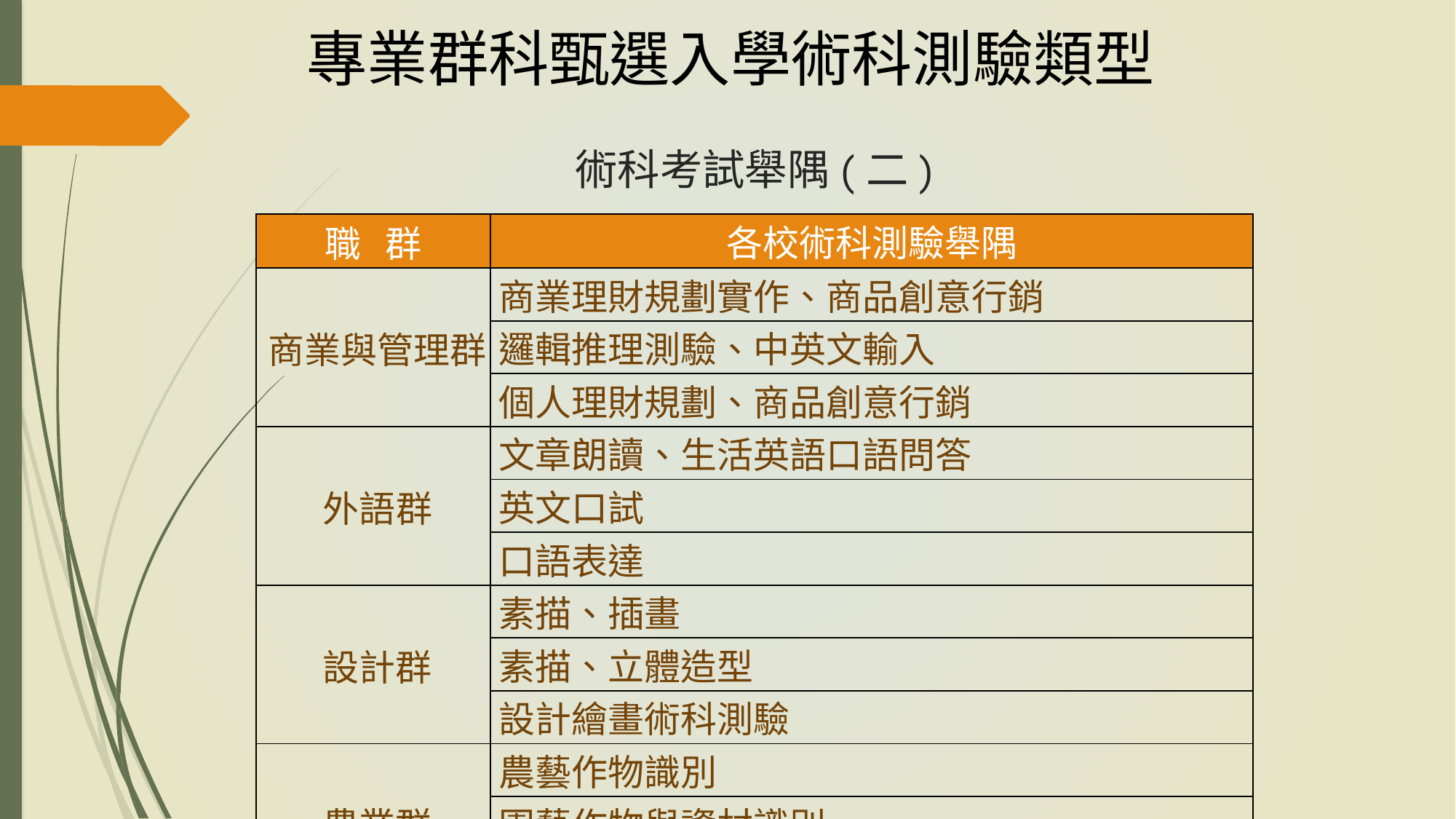

專業群科甄選入學術科測驗類型
# 術科考試舉隅(二)
| 職 群 | 各校術科測驗舉隅 |
| --- | --- |
| 商業與管理群 | 商業理財規劃實作、商品創意行銷 |
|  | 邏輯推理測驗、中英文輸入 |
|  | 個人理財規劃、商品創意行銷 |
| 外語群 | 文章朗讀、生活英語口語問答 |
|  | 英文口試 |
|  | 口語表達 |
| 設計群 | 素描、插畫 |
|  | 素描、立體造型 |
|  | 設計繪畫術科測驗 |
| 農業群 | 農藝作物識別 |
|  | 園藝作物與資材識別 |
|  | 經濟動物與寵物種類識別 |